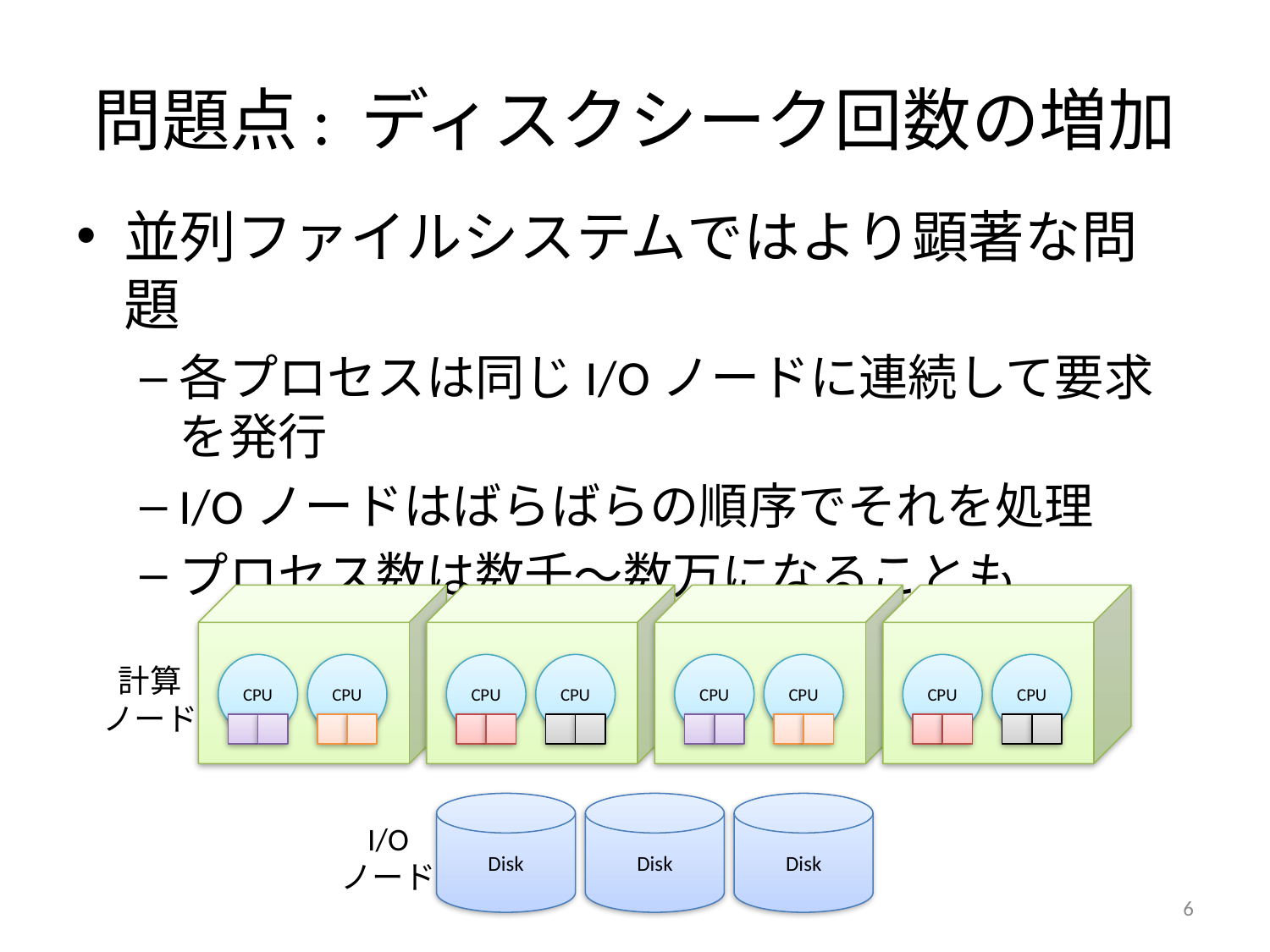

# 問題点: ディスクシーク回数の増加
並列ファイルシステムではより顕著な問題
各プロセスは同じI/Oノードに連続して要求を発行
I/Oノードはばらばらの順序でそれを処理
プロセス数は数千～数万になることも
同時にI/Oする事も多い (e.g. checkpoint)

CPU
CPU

CPU
CPU

CPU
CPU

CPU
CPU
計算
ノード

Disk
Disk
Disk
I/O
ノード
6